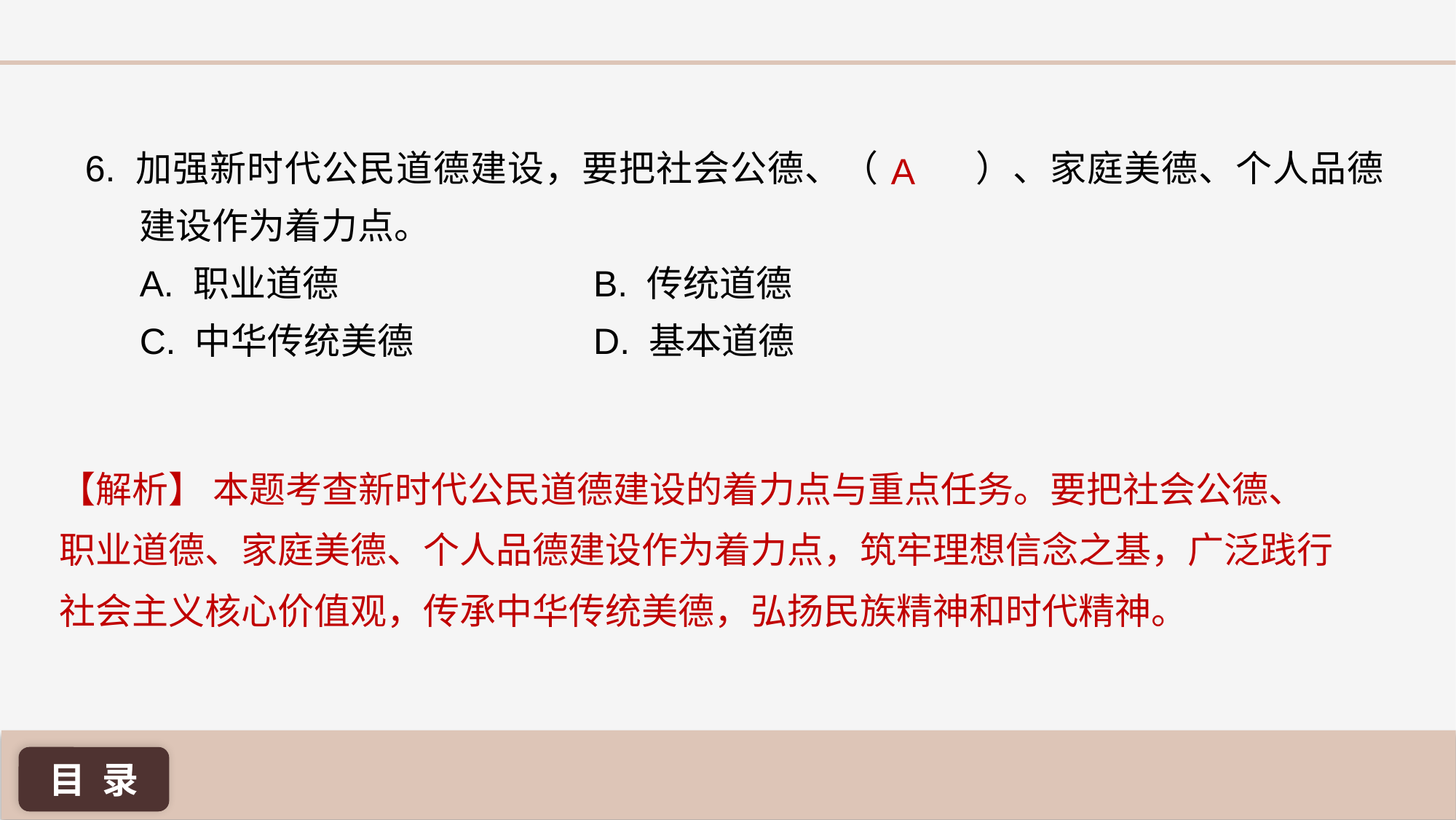

6. 加强新时代公民道德建设，要把社会公德、（	      ）、家庭美德、个人品德建设作为着力点。
A. 职业道德			 B. 传统道德
C. 中华传统美德 		 D. 基本道德
A
【解析】 本题考查新时代公民道德建设的着力点与重点任务。要把社会公德、职业道德、家庭美德、个人品德建设作为着力点，筑牢理想信念之基，广泛践行社会主义核心价值观，传承中华传统美德，弘扬民族精神和时代精神。